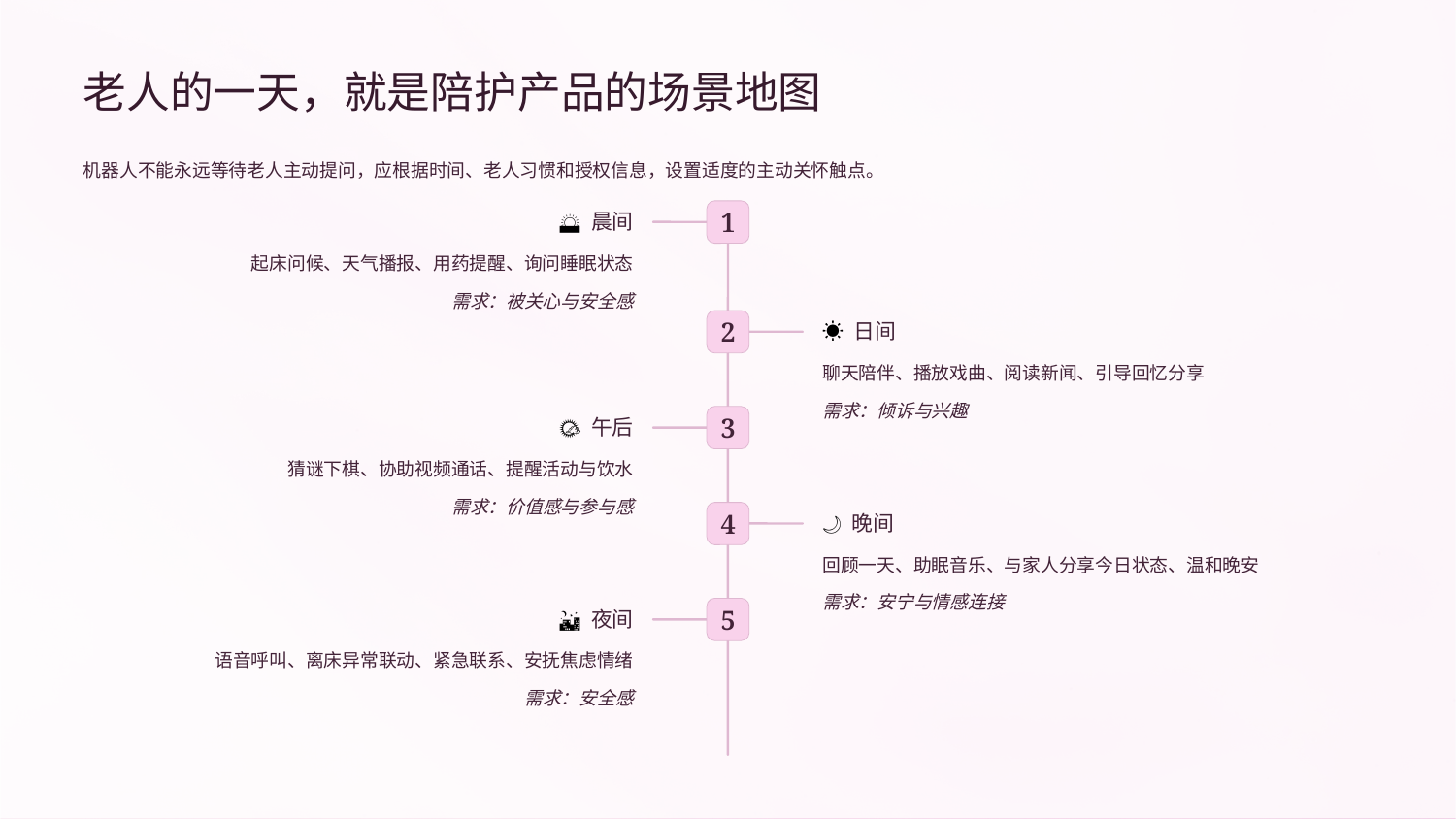

老人的一天，就是陪护产品的场景地图
机器人不能永远等待老人主动提问，应根据时间、老人习惯和授权信息，设置适度的主动关怀触点。

1
🌅 晨间

起床问候、天气播报、用药提醒、询问睡眠状态
需求：被关心与安全感

2
☀️ 日间

聊天陪伴、播放戏曲、阅读新闻、引导回忆分享
需求：倾诉与兴趣

3
🌤️ 午后

猜谜下棋、协助视频通话、提醒活动与饮水
需求：价值感与参与感

4
🌙 晚间

回顾一天、助眠音乐、与家人分享今日状态、温和晚安
需求：安宁与情感连接

5
🌃 夜间

语音呼叫、离床异常联动、紧急联系、安抚焦虑情绪
需求：安全感